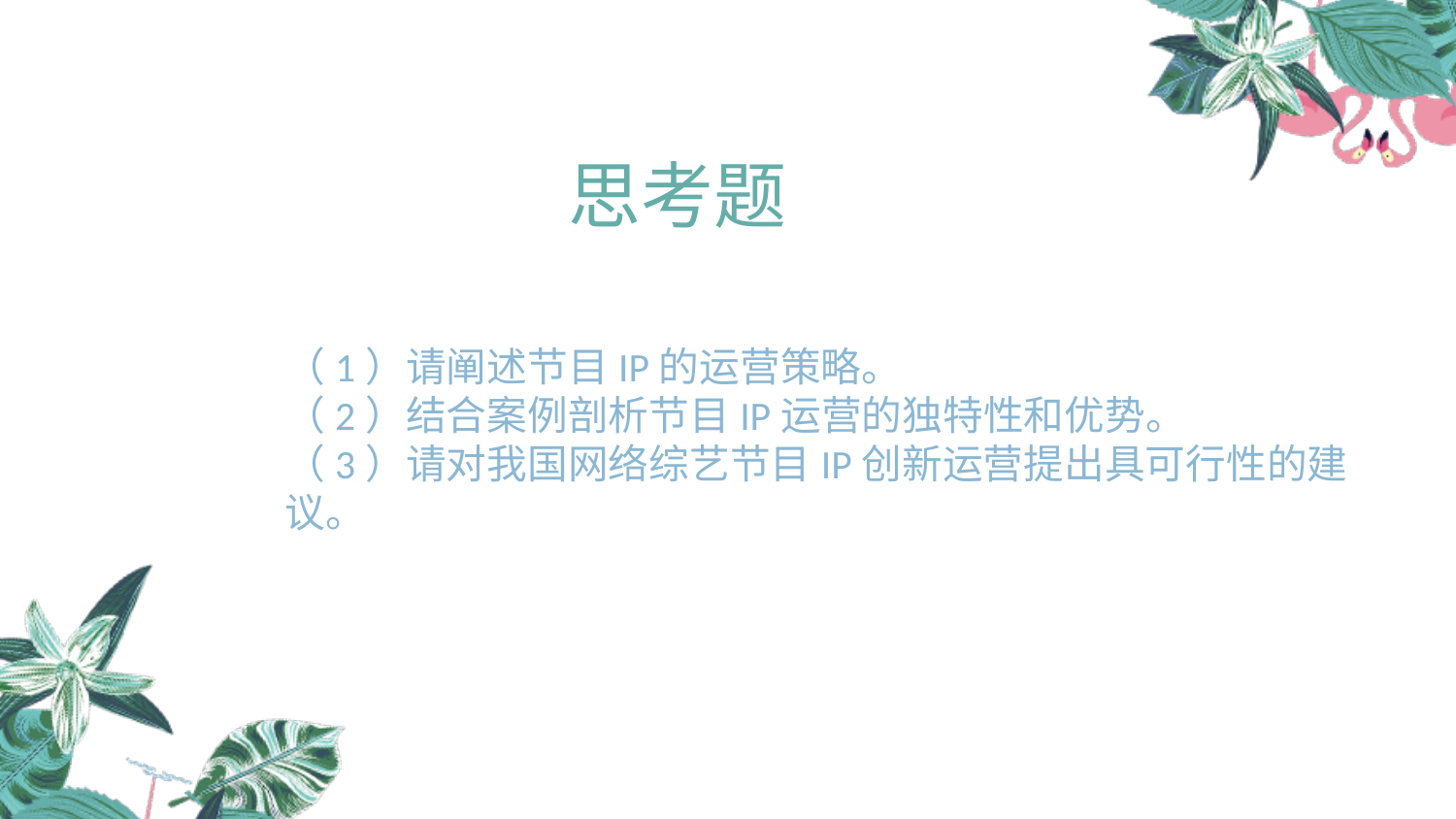

思考题
（1）请阐述节目IP的运营策略。
（2）结合案例剖析节目IP运营的独特性和优势。
（3）请对我国网络综艺节目IP创新运营提出具可行性的建议。